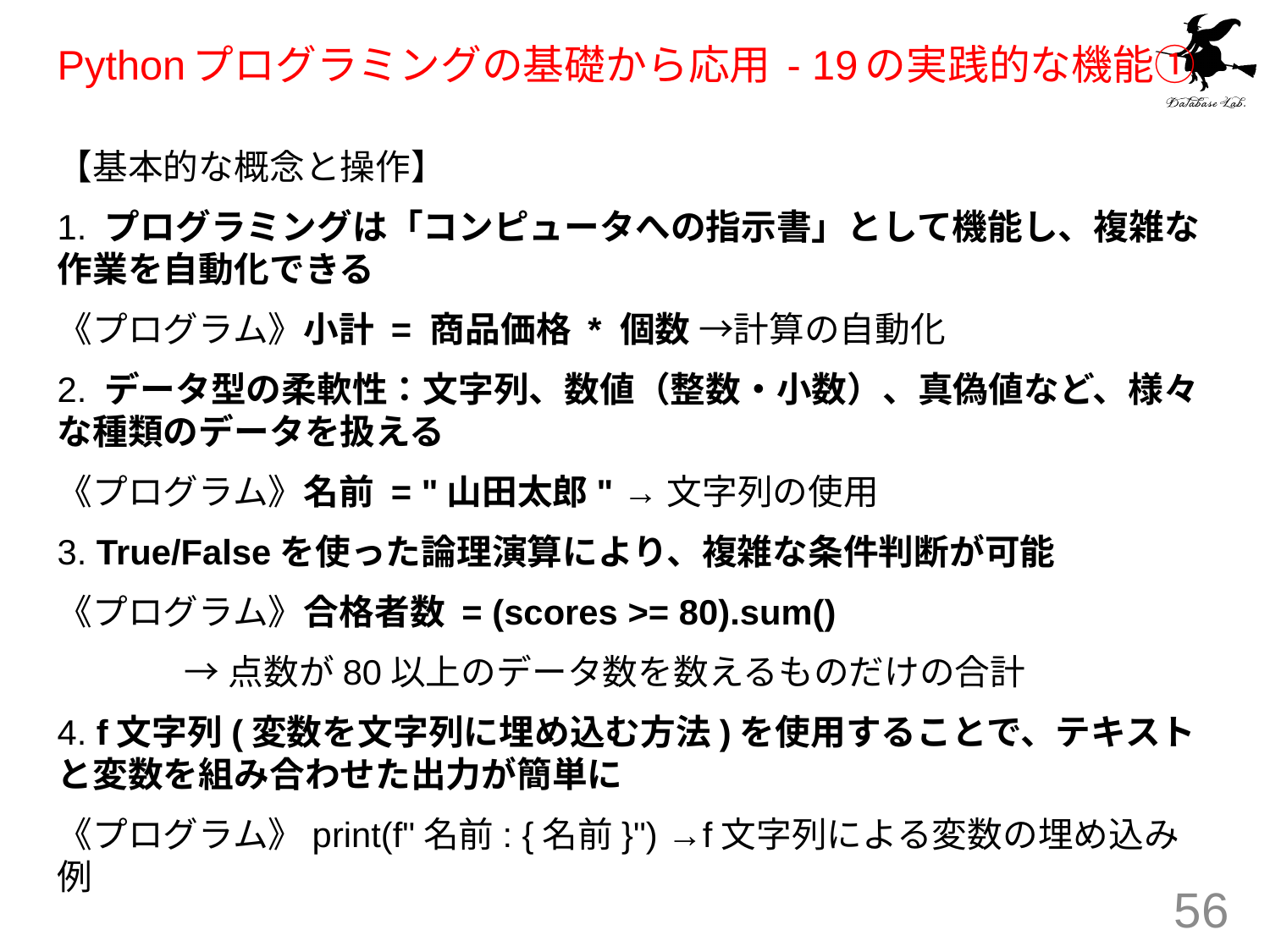

# Pythonプログラミングの基礎から応用 - 19の実践的な機能①
【基本的な概念と操作】
1. プログラミングは「コンピュータへの指示書」として機能し、複雑な作業を自動化できる
《プログラム》小計 = 商品価格 * 個数 →計算の自動化
2. データ型の柔軟性：文字列、数値（整数・小数）、真偽値など、様々な種類のデータを扱える
《プログラム》名前 = "山田太郎" →文字列の使用
3. True/Falseを使った論理演算により、複雑な条件判断が可能
《プログラム》合格者数 = (scores >= 80).sum()
	→点数が80以上のデータ数を数えるものだけの合計
4. f文字列(変数を文字列に埋め込む方法)を使用することで、テキストと変数を組み合わせた出力が簡単に
《プログラム》print(f"名前: {名前}") →f文字列による変数の埋め込み例
56